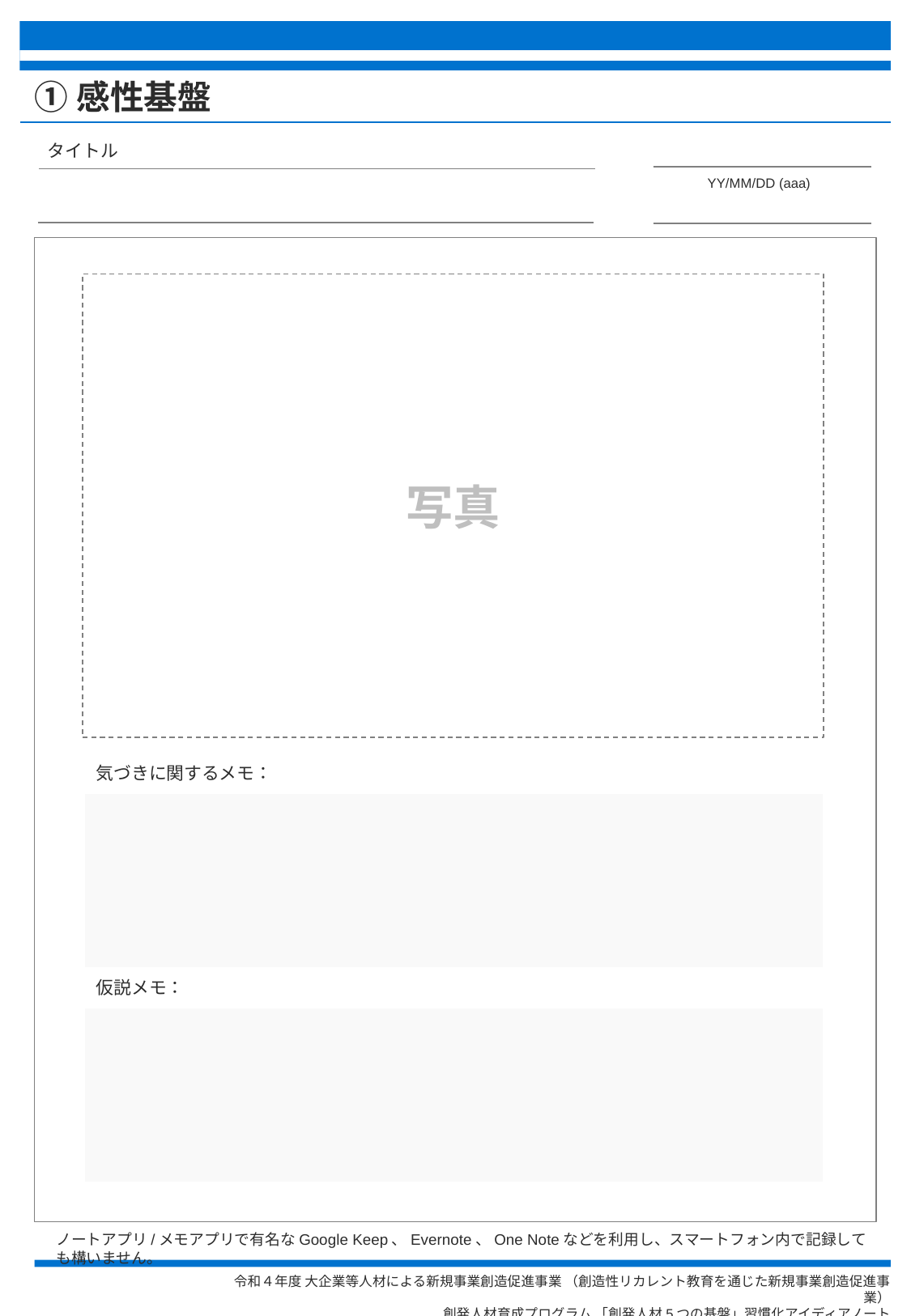

# ①感性基盤
タイトル
YY/MM/DD (aaa)

写真
| 気づきに関するメモ： |
| --- |
|  |
| 仮説メモ： |
|  |
ノートアプリ/メモアプリで有名なGoogle Keep、Evernote、One Noteなどを利用し、スマートフォン内で記録しても構いません。